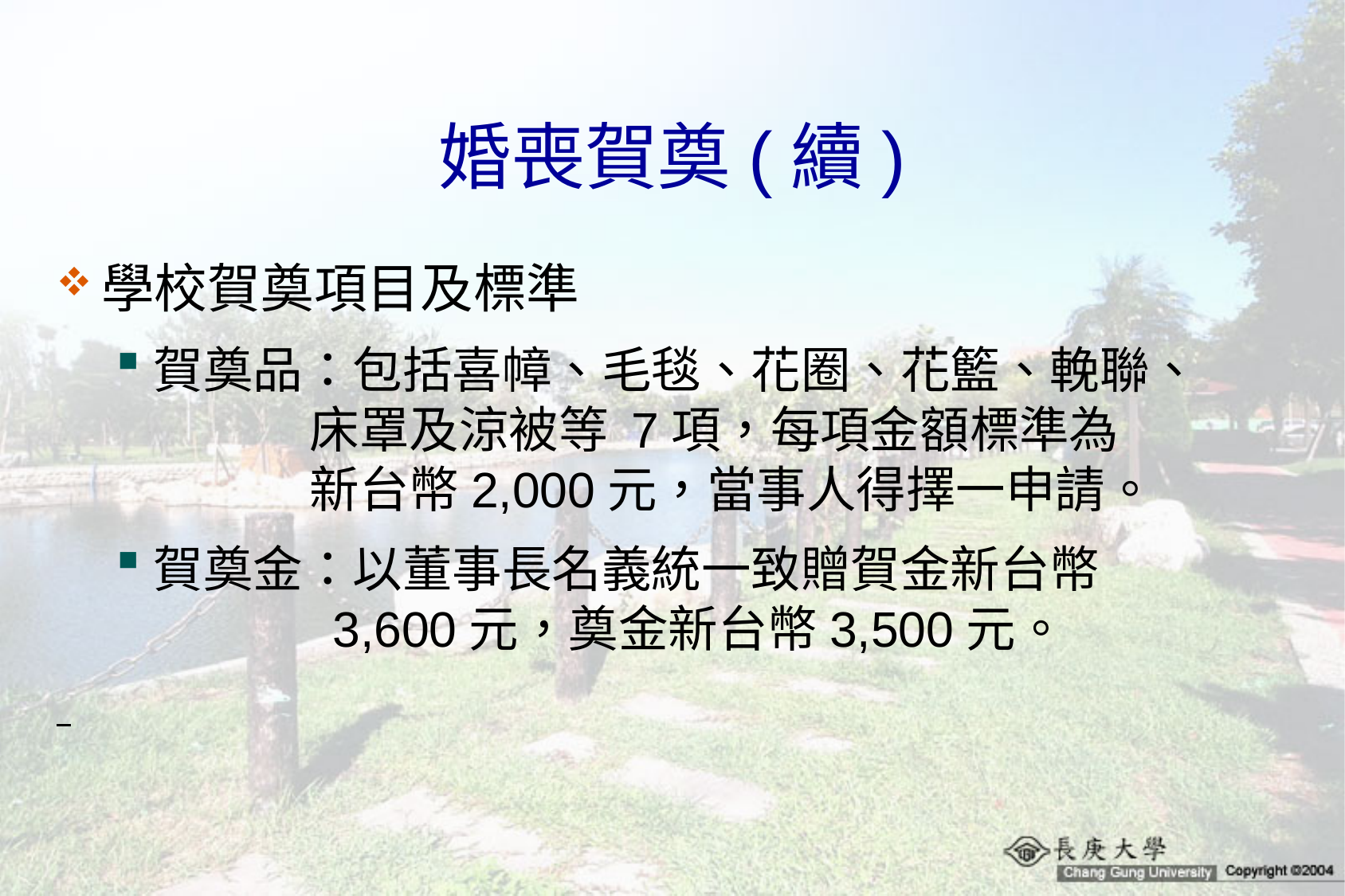

# 婚喪賀奠(續)
學校賀奠項目及標準
賀奠品：包括喜幛、毛毯、花圈、花籃、輓聯、
              床罩及涼被等 7項，每項金額標準為
              新台幣2,000元，當事人得擇一申請。
賀奠金：以董事長名義統一致贈賀金新台幣
               3,600元，奠金新台幣3,500元。